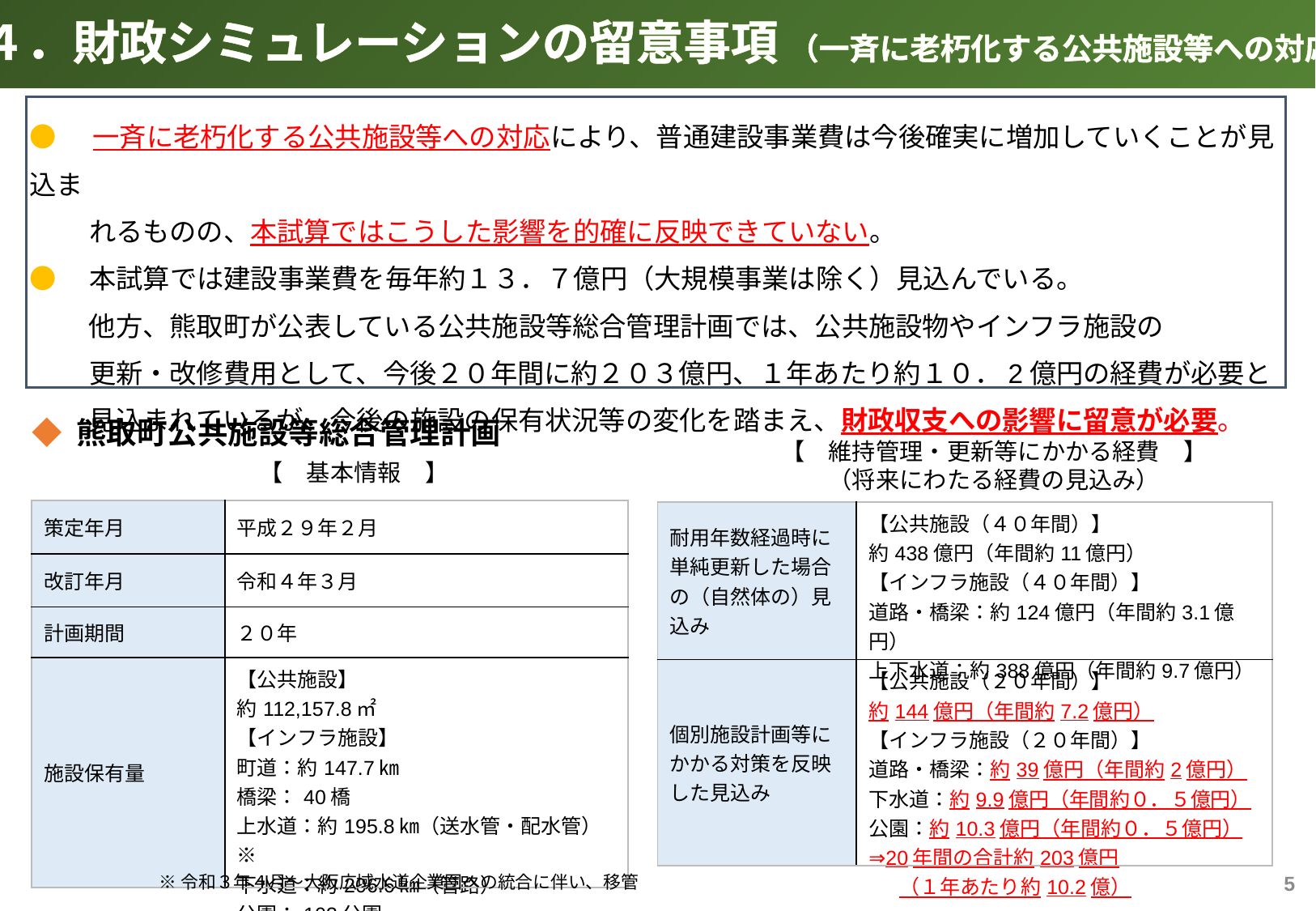

４．財政シミュレーションの留意事項 （一斉に老朽化する公共施設等への対応）

●　一斉に老朽化する公共施設等への対応により、普通建設事業費は今後確実に増加していくことが見込ま
　　 れるものの、本試算ではこうした影響を的確に反映できていない。
●　本試算では建設事業費を毎年約１３．７億円（大規模事業は除く）見込んでいる。
　　 他方、熊取町が公表している公共施設等総合管理計画では、公共施設物やインフラ施設の
　　 更新・改修費用として、今後２０年間に約２０３億円、１年あたり約１０．2億円の経費が必要と
　　 見込まれているが、今後の施設の保有状況等の変化を踏まえ、財政収支への影響に留意が必要。
◆ 熊取町公共施設等総合管理計画
【　維持管理・更新等にかかる経費　】
（将来にわたる経費の見込み）
【　基本情報　】
| 策定年月 | 平成２９年２月 |
| --- | --- |
| 改訂年月 | 令和４年３月 |
| 計画期間 | ２０年 |
| 施設保有量 | 【公共施設】 約112,157.8㎡ 【インフラ施設】 町道：約147.7㎞ 橋梁：40橋 上水道：約195.8㎞（送水管・配水管） ※ 下水道：約206.6㎞（管路） 公園：103公園 |
| 耐用年数経過時に単純更新した場合の（自然体の）見込み | 【公共施設（４０年間）】 約438億円（年間約11億円） 【インフラ施設（４０年間）】 道路・橋梁：約124億円（年間約3.1億円） 上下水道：約388億円（年間約9.7億円） |
| --- | --- |
| 個別施設計画等にかかる対策を反映した見込み | 【公共施設（２０年間）】 約144億円（年間約7.2億円） 【インフラ施設（２０年間）】 道路・橋梁：約39億円（年間約2億円） 下水道：約9.9億円（年間約０．５億円） 公園：約10.3億円（年間約０．５億円） ⇒20年間の合計約203億円 　（１年あたり約10.2億） |
5
※令和３年４月～大阪広域水道企業団への統合に伴い、移管